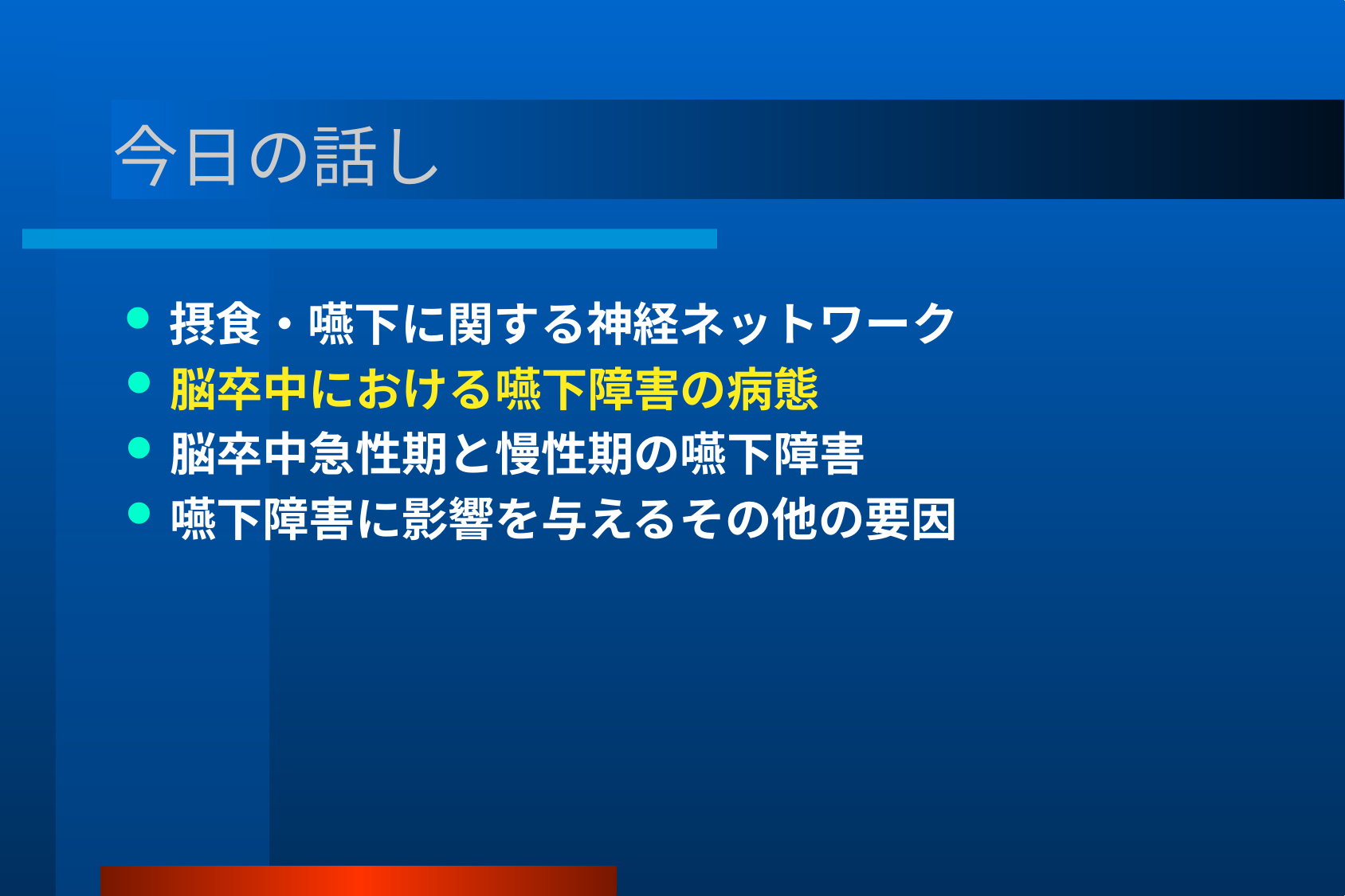

# 今日の話し
摂食・嚥下に関する神経ネットワーク

脳卒中における嚥下障害の病態
脳卒中急性期と慢性期の嚥下障害
嚥下障害に影響を与えるその他の要因